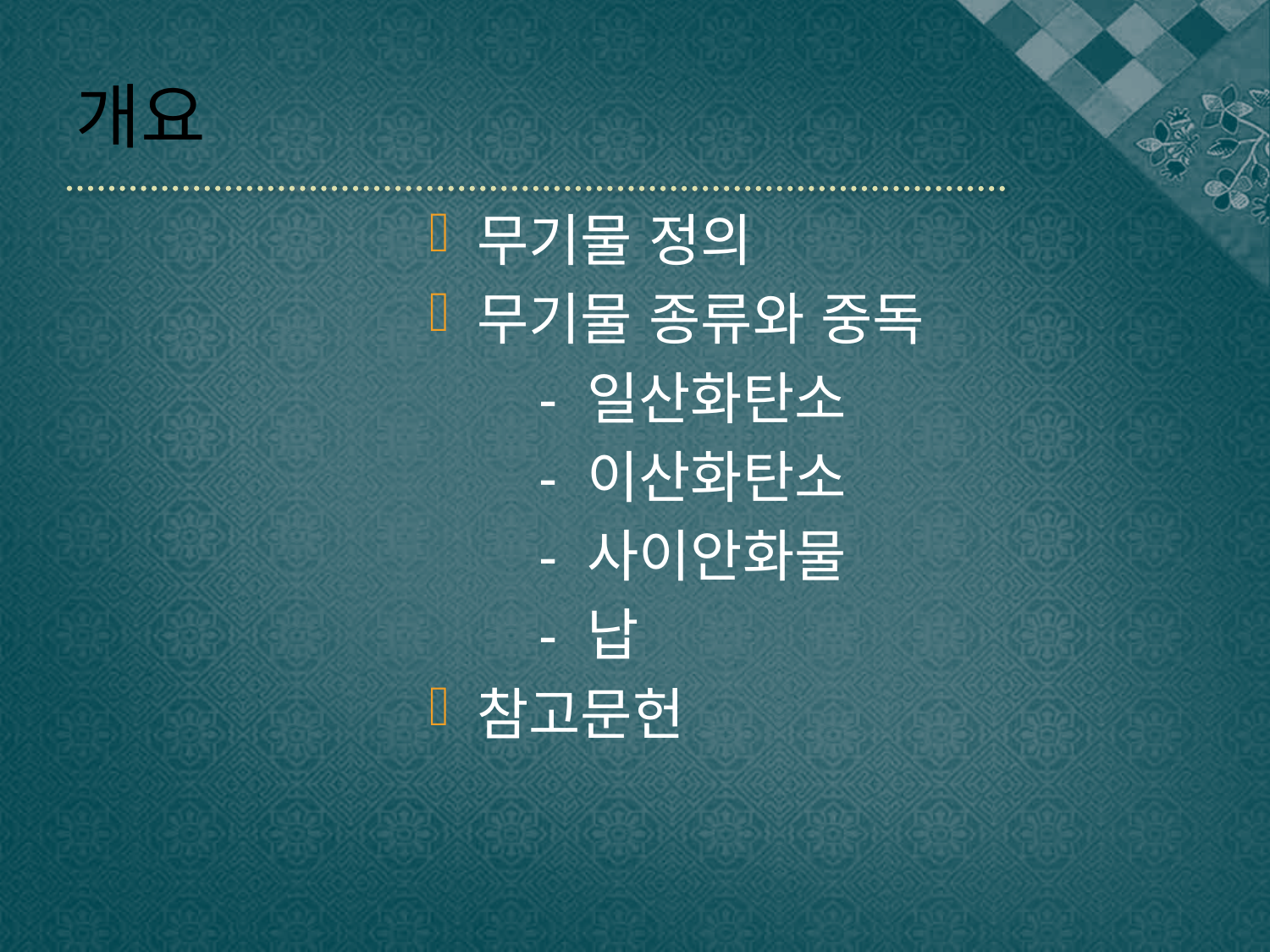

# 개요
무기물 정의
무기물 종류와 중독
       - 일산화탄소
       - 이산화탄소
       - 사이안화물
       - 납
참고문헌